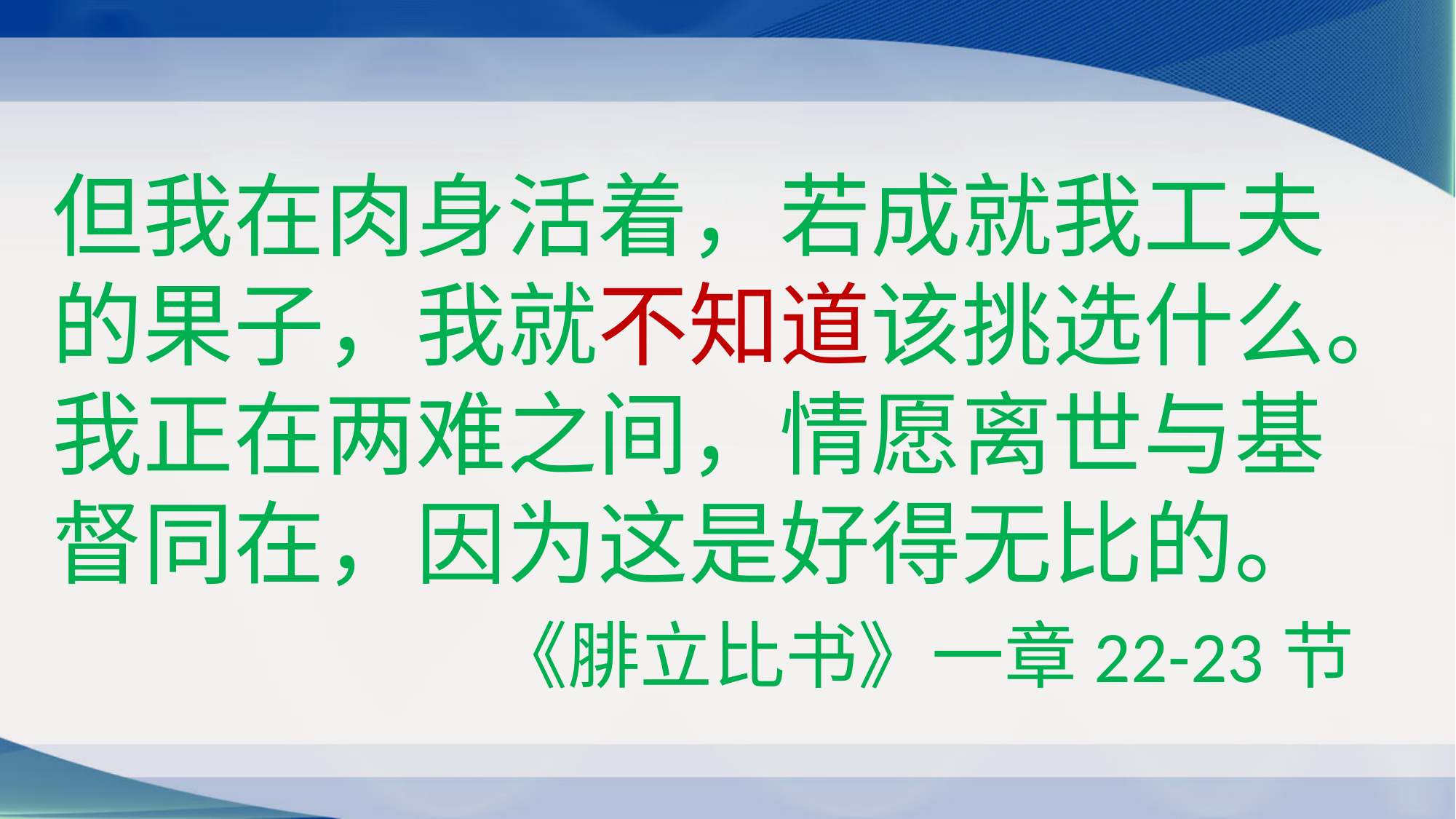

但我在肉身活着，若成就我工夫的果子，我就不知道该挑选什么。我正在两难之间，情愿离世与基督同在，因为这是好得无比的。
                          《腓立比书》一章22-23节